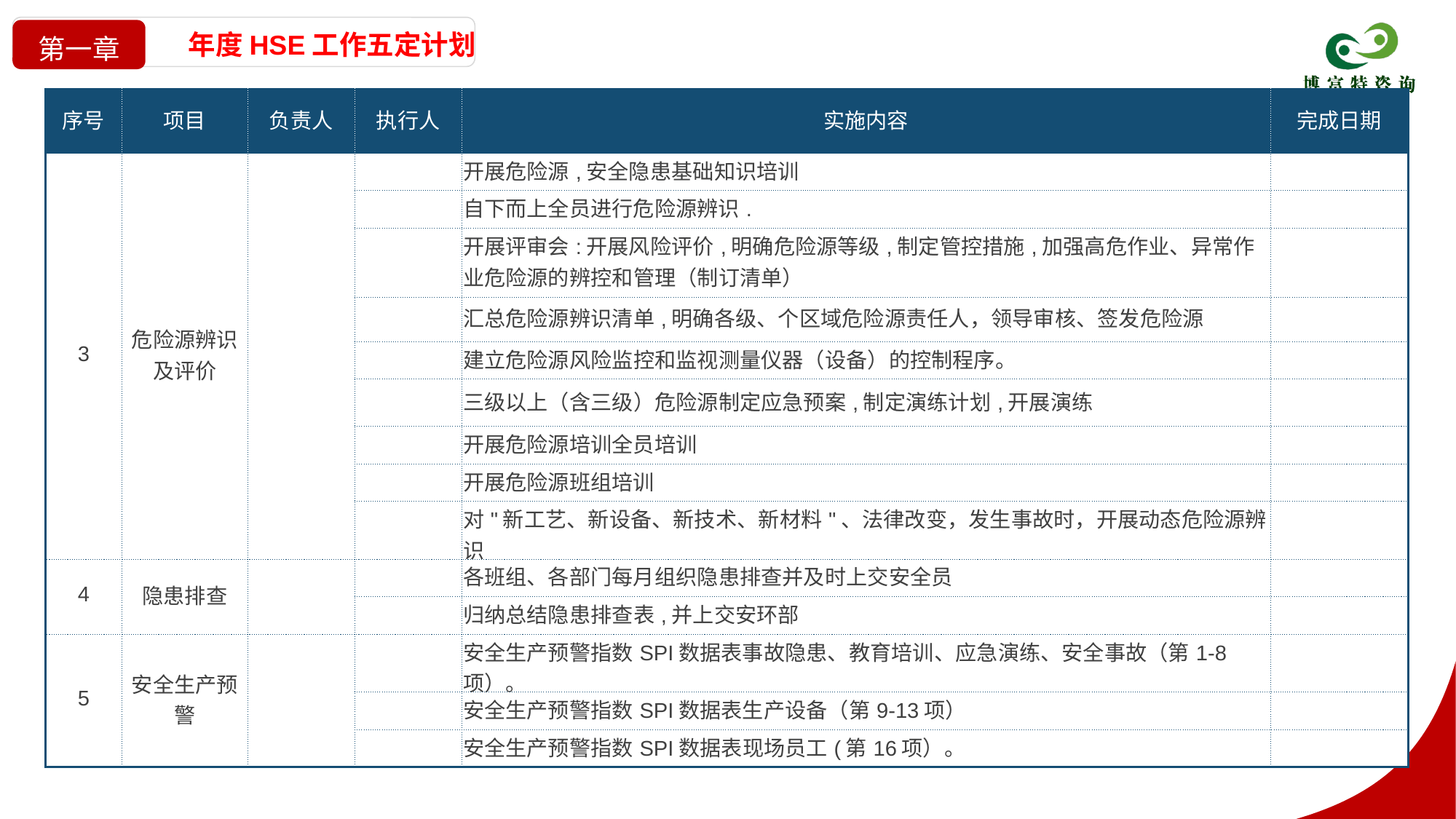

年度HSE工作五定计划
第一章
| 序号 | 项目 | 负责人 | 执行人 | 实施内容 | 完成日期 |
| --- | --- | --- | --- | --- | --- |
| 3 | 危险源辨识及评价 |  |  | 开展危险源,安全隐患基础知识培训 |  |
|  |  |  |  | 自下而上全员进行危险源辨识. |  |
|  |  |  |  | 开展评审会:开展风险评价,明确危险源等级,制定管控措施,加强高危作业、异常作业危险源的辨控和管理（制订清单） |  |
|  |  |  |  | 汇总危险源辨识清单,明确各级、个区域危险源责任人，领导审核、签发危险源 |  |
|  |  |  |  | 建立危险源风险监控和监视测量仪器（设备）的控制程序。 |  |
|  |  |  |  | 三级以上（含三级）危险源制定应急预案,制定演练计划,开展演练 |  |
|  |  |  |  | 开展危险源培训全员培训 |  |
|  |  |  |  | 开展危险源班组培训 |  |
|  |  |  |  | 对"新工艺、新设备、新技术、新材料"、法律改变，发生事故时，开展动态危险源辨识 |  |
| 4 | 隐患排查 |  |  | 各班组、各部门每月组织隐患排查并及时上交安全员 |  |
|  |  |  |  | 归纳总结隐患排查表,并上交安环部 |  |
| 5 | 安全生产预警 |  |  | 安全生产预警指数SPI数据表事故隐患、教育培训、应急演练、安全事故（第1-8项）。 |  |
|  |  |  |  | 安全生产预警指数SPI数据表生产设备（第9-13项） |  |
|  |  |  |  | 安全生产预警指数SPI数据表现场员工(第16项）。 |  |